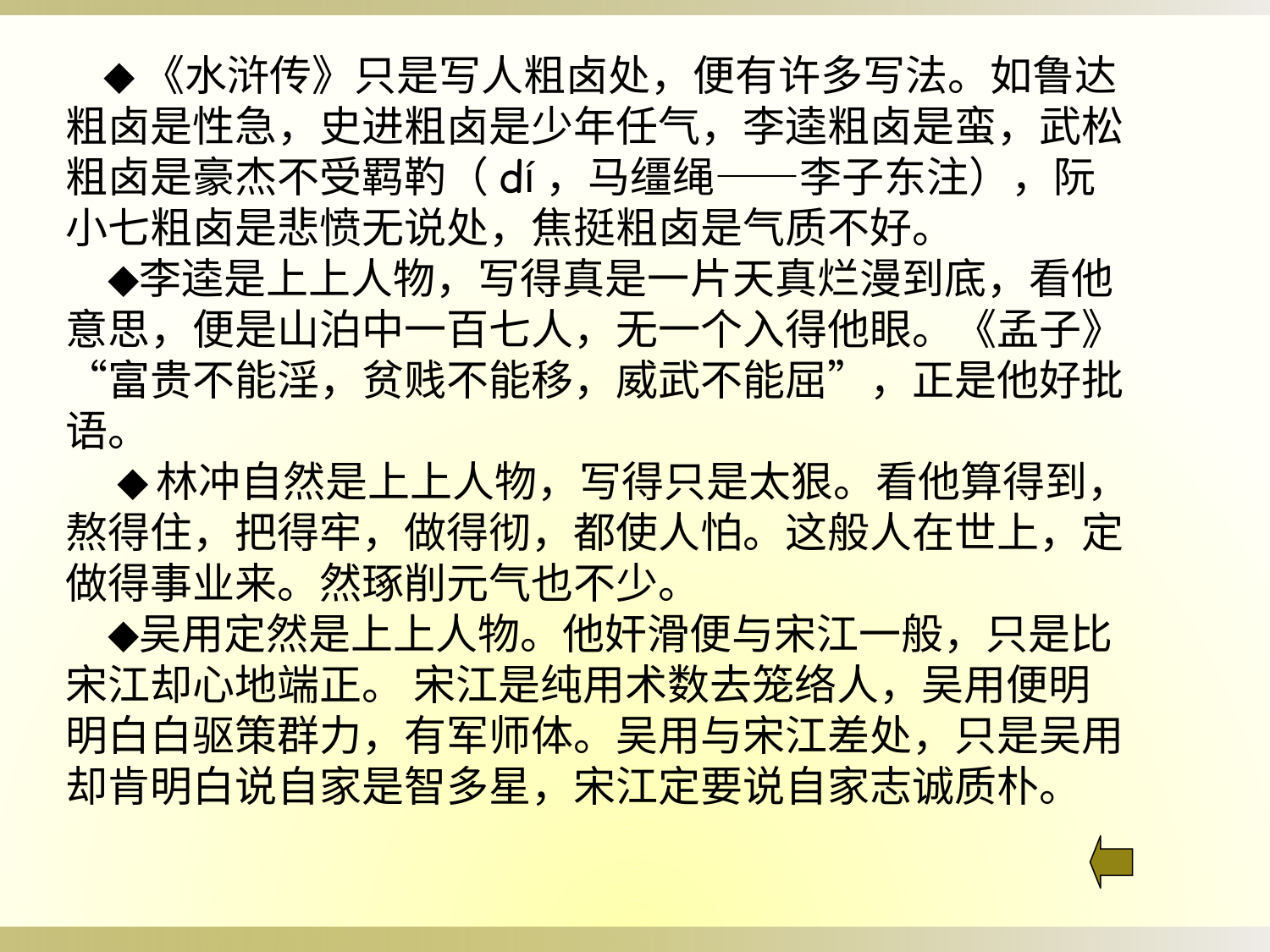

◆《水浒传》只是写人粗卤处，便有许多写法。如鲁达粗卤是性急，史进粗卤是少年任气，李逵粗卤是蛮，武松粗卤是豪杰不受羁靮（dí，马缰绳——李子东注），阮小七粗卤是悲愤无说处，焦挺粗卤是气质不好。
　◆李逵是上上人物，写得真是一片天真烂漫到底，看他意思，便是山泊中一百七人，无一个入得他眼。《孟子》“富贵不能淫，贫贱不能移，威武不能屈”，正是他好批语。
　 ◆ 林冲自然是上上人物，写得只是太狠。看他算得到，熬得住，把得牢，做得彻，都使人怕。这般人在世上，定做得事业来。然琢削元气也不少。
　◆吴用定然是上上人物。他奸滑便与宋江一般，只是比宋江却心地端正。 宋江是纯用术数去笼络人，吴用便明明白白驱策群力，有军师体。吴用与宋江差处，只是吴用却肯明白说自家是智多星，宋江定要说自家志诚质朴。